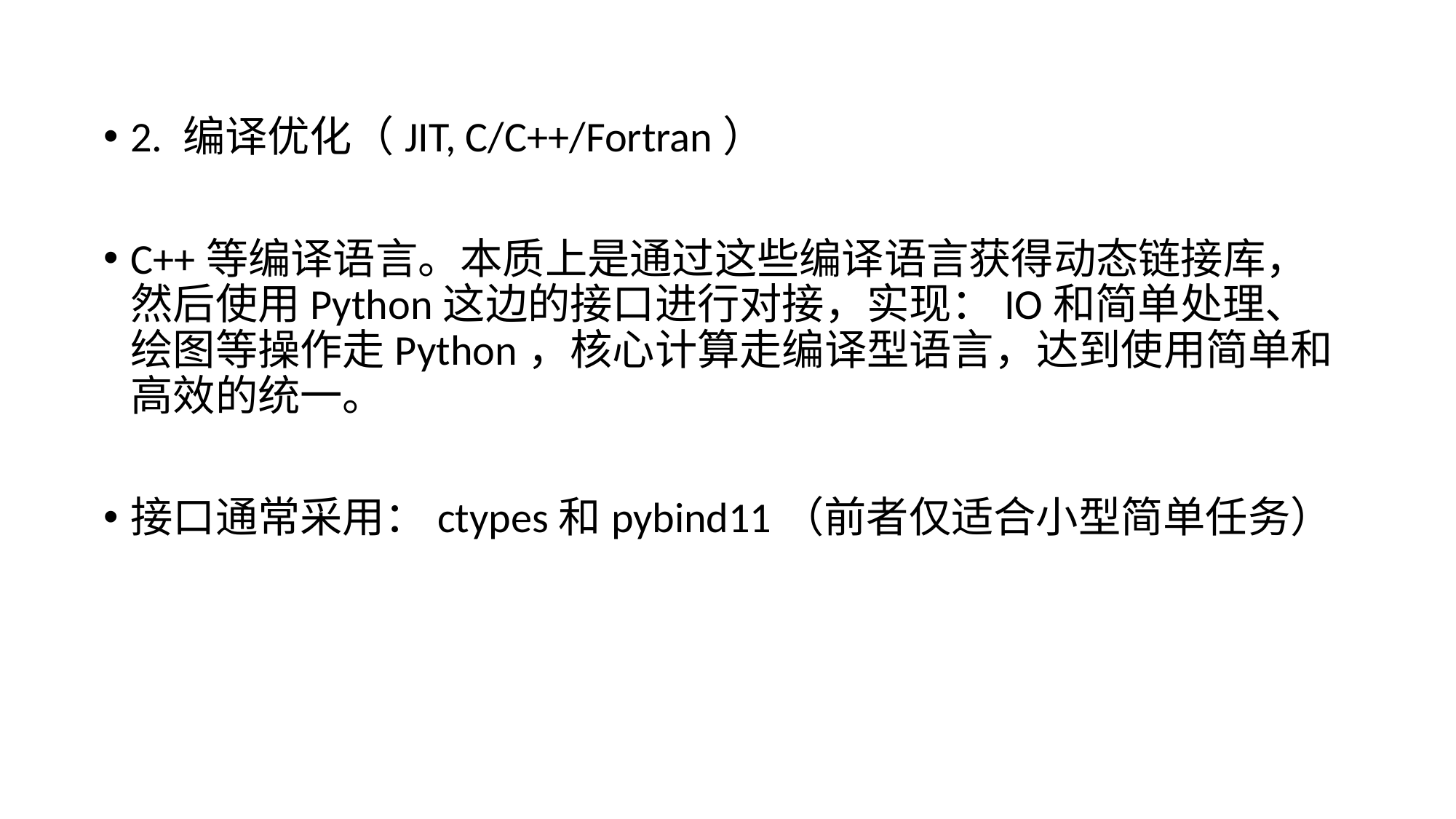

2. 编译优化（JIT, C/C++/Fortran）

C++等编译语言。本质上是通过这些编译语言获得动态链接库，然后使用Python这边的接口进行对接，实现：IO和简单处理、绘图等操作走Python，核心计算走编译型语言，达到使用简单和高效的统一。

接口通常采用：ctypes和pybind11（前者仅适合小型简单任务）